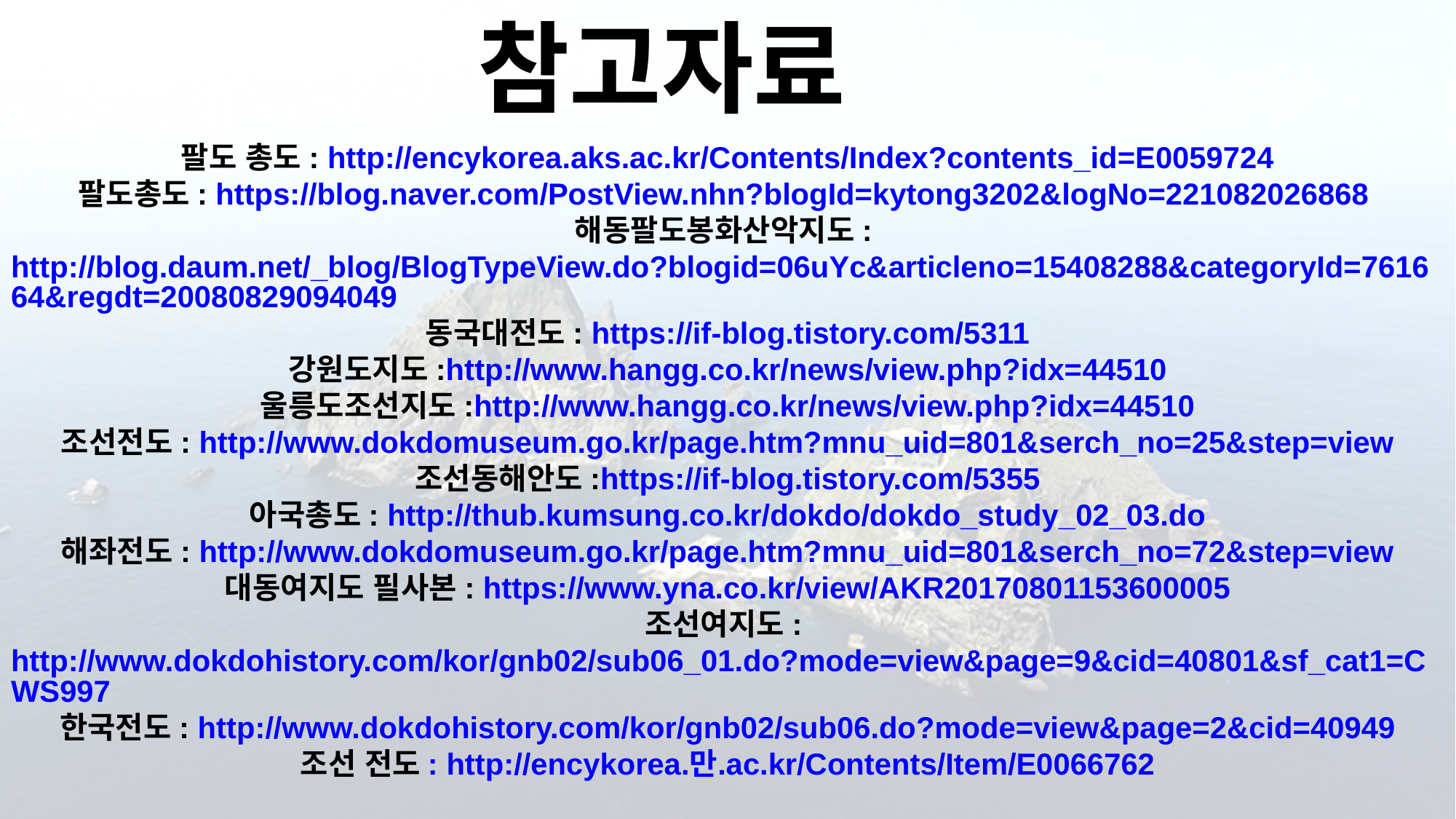

참고자료
팔도 총도: http://encykorea.aks.ac.kr/Contents/Index?contents_id=E0059724
팔도총도: https://blog.naver.com/PostView.nhn?blogId=kytong3202&logNo=221082026868
해동팔도봉화산악지도: http://blog.daum.net/_blog/BlogTypeView.do?blogid=06uYc&articleno=15408288&categoryId=761664&regdt=20080829094049
동국대전도: https://if-blog.tistory.com/5311
강원도지도:http://www.hangg.co.kr/news/view.php?idx=44510
울릉도조선지도:http://www.hangg.co.kr/news/view.php?idx=44510
조선전도: http://www.dokdomuseum.go.kr/page.htm?mnu_uid=801&serch_no=25&step=view
조선동해안도:https://if-blog.tistory.com/5355
아국총도: http://thub.kumsung.co.kr/dokdo/dokdo_study_02_03.do
해좌전도: http://www.dokdomuseum.go.kr/page.htm?mnu_uid=801&serch_no=72&step=view
대동여지도 필사본: https://www.yna.co.kr/view/AKR20170801153600005
조선여지도: http://www.dokdohistory.com/kor/gnb02/sub06_01.do?mode=view&page=9&cid=40801&sf_cat1=CWS997
한국전도: http://www.dokdohistory.com/kor/gnb02/sub06.do?mode=view&page=2&cid=40949
조선 전도 : http://encykorea.만.ac.kr/Contents/Item/E0066762